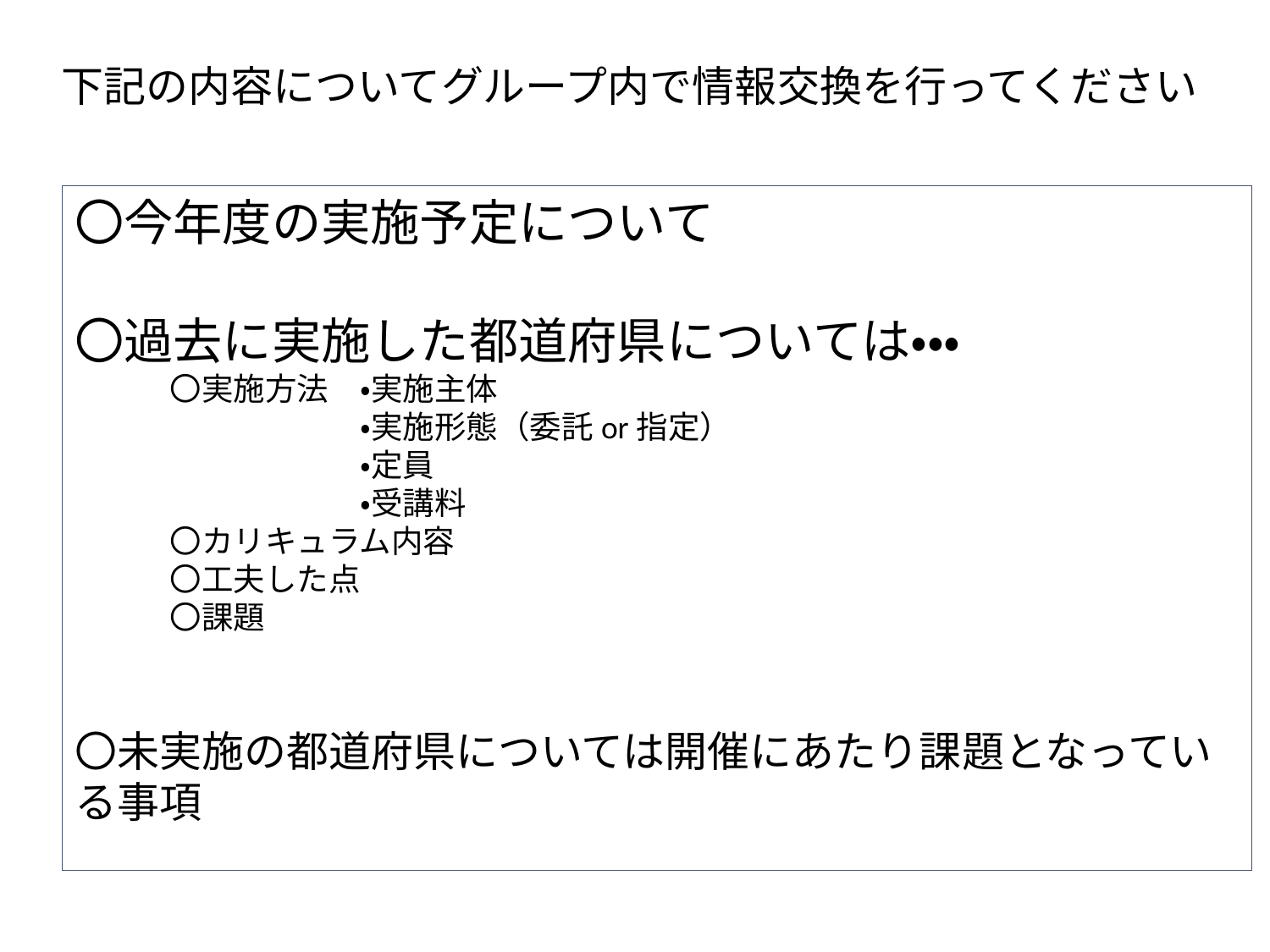

下記の内容についてグループ内で情報交換を行ってください
〇今年度の実施予定について

〇過去に実施した都道府県については・・・
　　　〇実施方法　・実施主体
　　　　　　　　　・実施形態（委託or指定）
　　　　　　　　　・定員
　　　　　　　　　・受講料
　　　〇カリキュラム内容
　　　〇工夫した点
　　　〇課題

〇未実施の都道府県については開催にあたり課題となっている事項